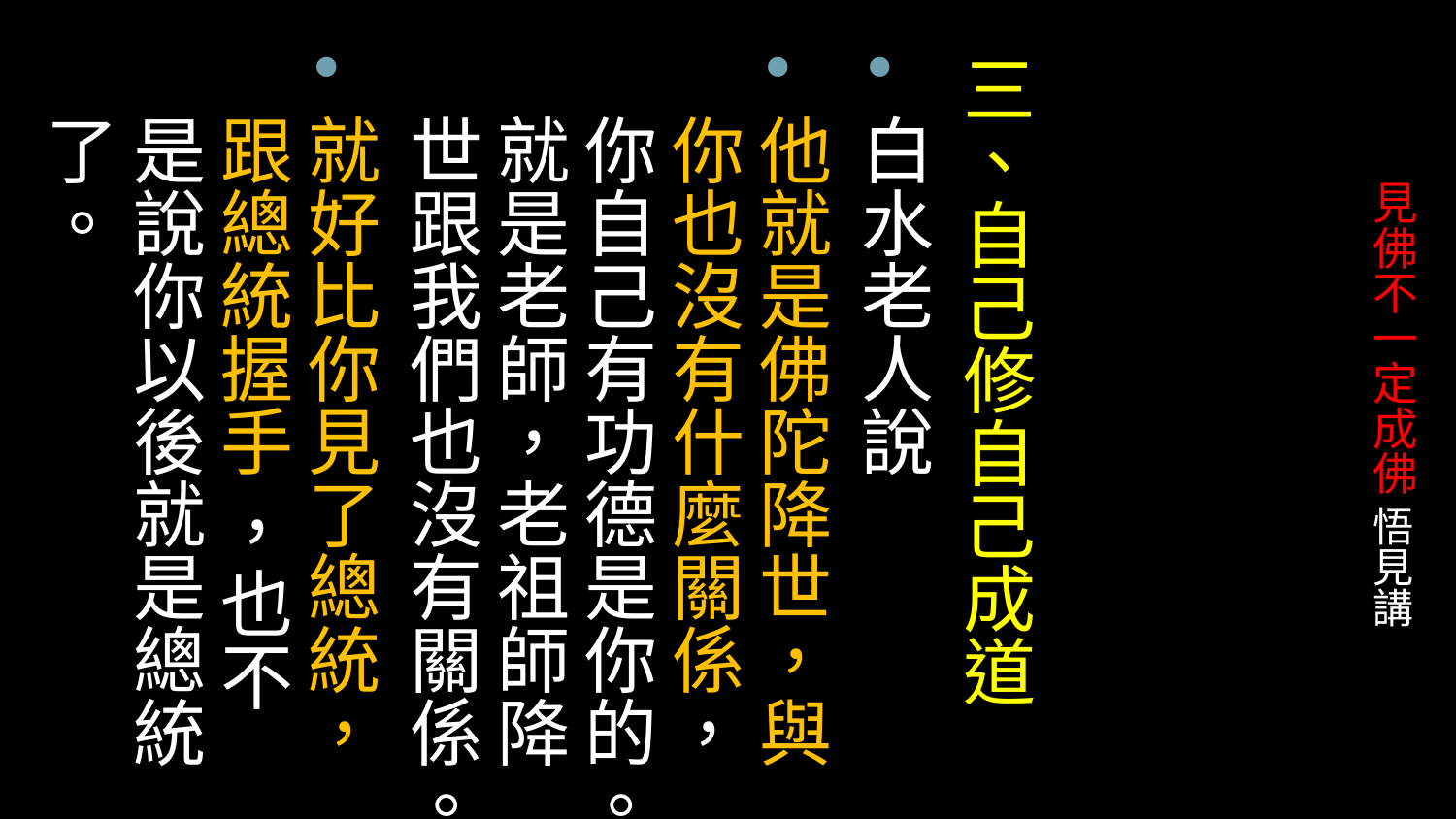

# 見佛不一定成佛 悟見講
三、自己修自己成道
白水老人說
他就是佛陀降世，與你也沒有什麼關係，你自己有功德是你的。就是老師，老祖師降世跟我們也沒有關係。
就好比你見了總統，跟總統握手 ，也不是說你以後就是總統了。